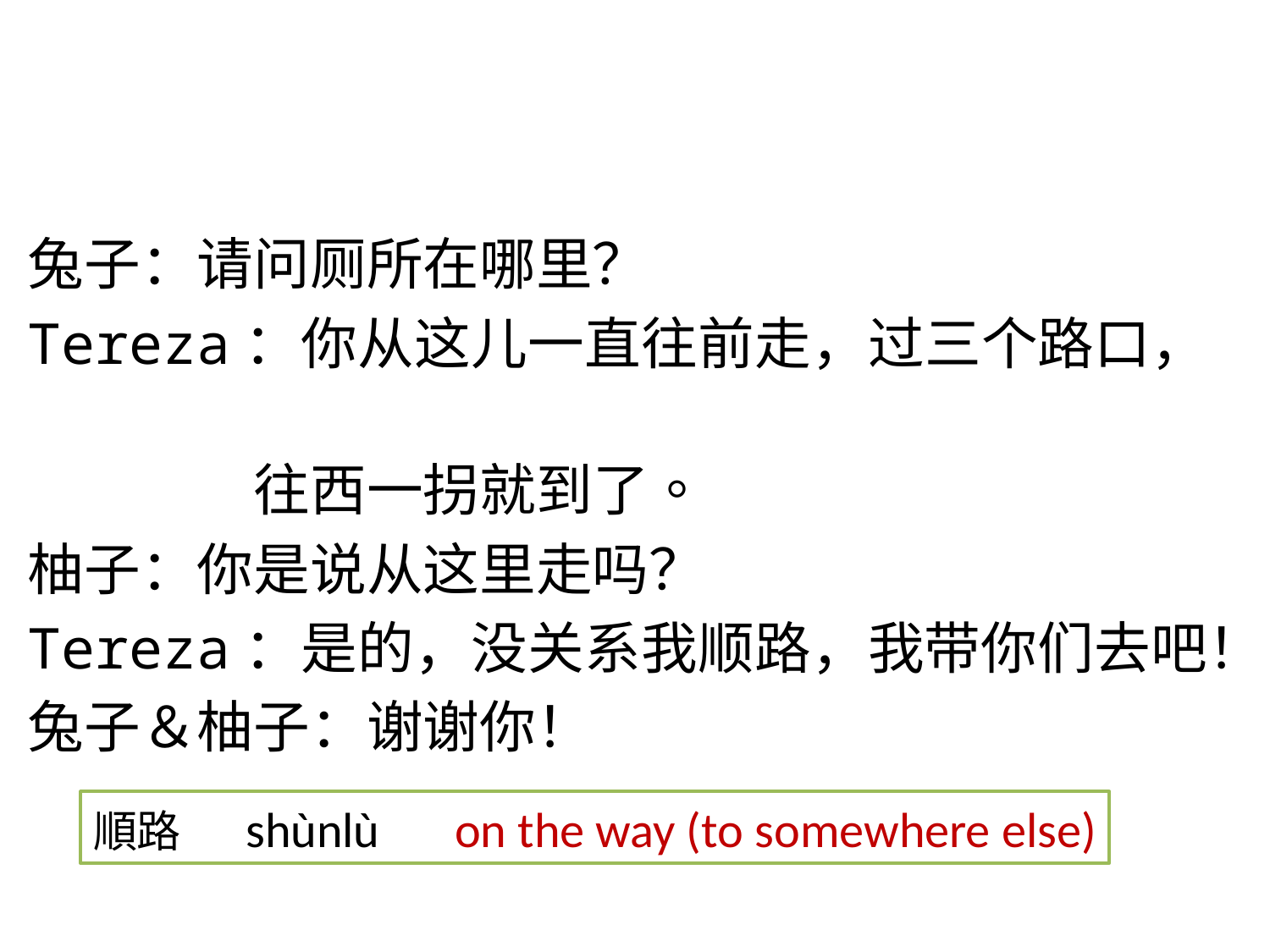

#
兔子：请问厕所在哪里？
Tereza：你从这儿一直往前走，过三个路口，
　　　　往西一拐就到了。
柚子：你是说从这里走吗？
Tereza：是的，没关系我顺路，我带你们去吧！
兔子＆柚子：谢谢你！

順路　 shùnlù 　on the way (to somewhere else)